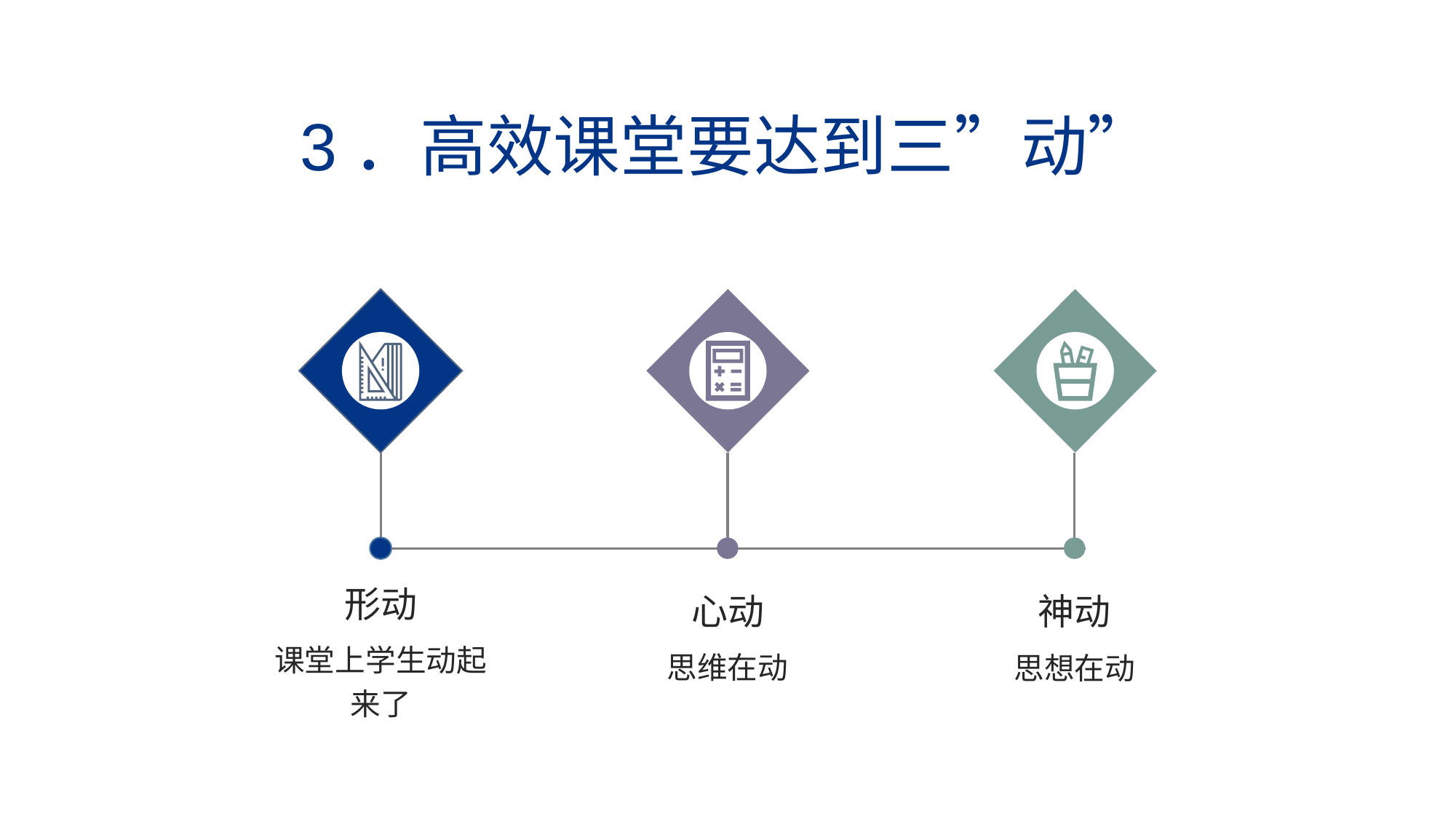

3．高效课堂要达到三”动”

形动
课堂上学生动起来了
心动
思维在动
神动
思想在动